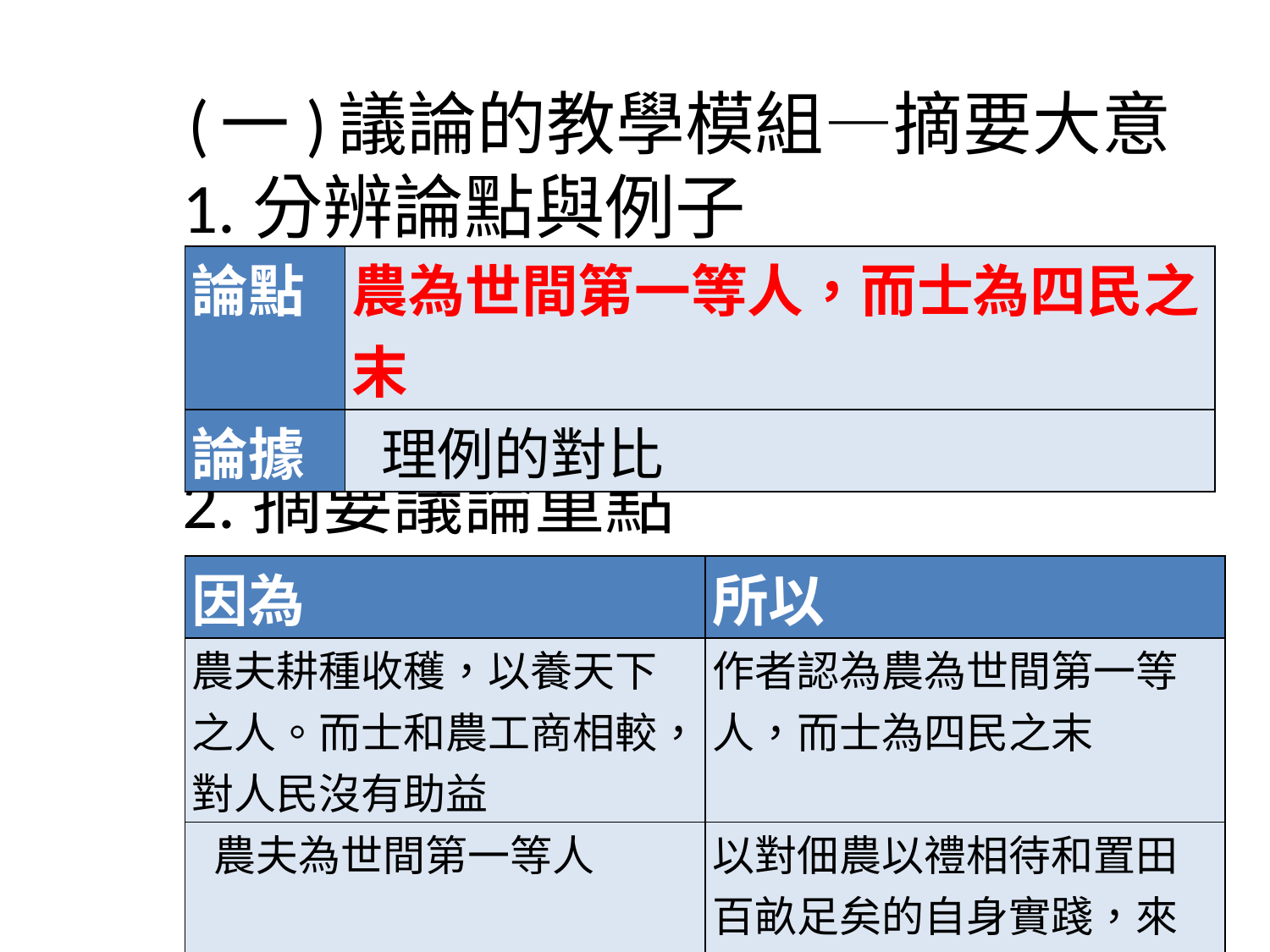

# (一)議論的教學模組—摘要大意
1.分辨論點與例子

2.摘要議論重點

| 論點 | 農為世間第一等人，而士為四民之末 |
| --- | --- |
| 論據 | 理例的對比 |
| 因為 | 所以 |
| --- | --- |
| 農夫耕種收穫，以養天下之人。而士和農工商相較，對人民沒有助益 | 作者認為農為世間第一等人，而士為四民之末 |
| 農夫為世間第一等人 | 以對佃農以禮相待和置田百畝足矣的自身實踐，來表達對農夫的敬重之意 |